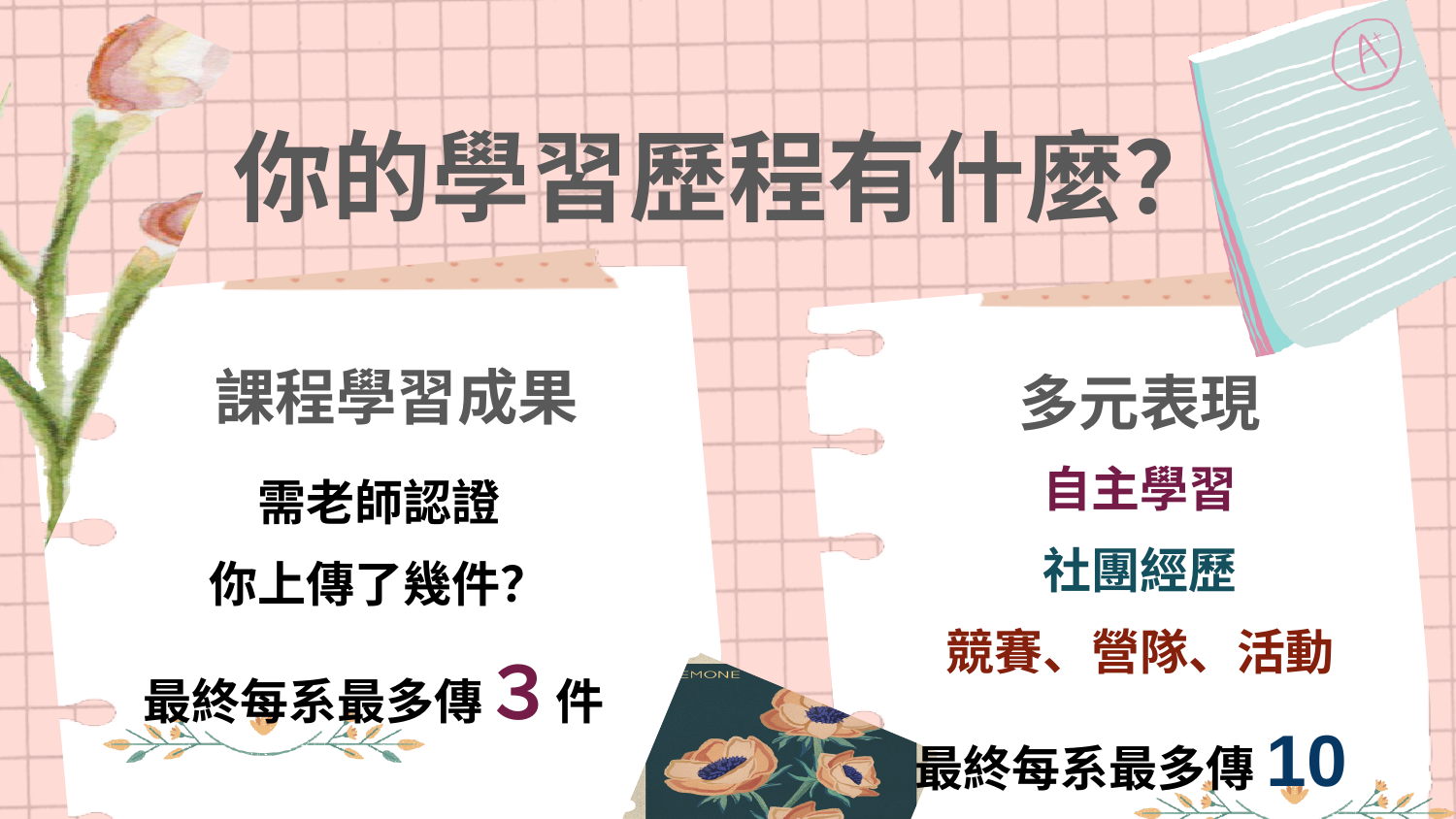

你的學習歷程有什麼？

課程學習成果
多元表現
自主學習
社團經歷
競賽、營隊、活動
最終每系最多傳10件
需老師認證
你上傳了幾件？
最終每系最多傳３件